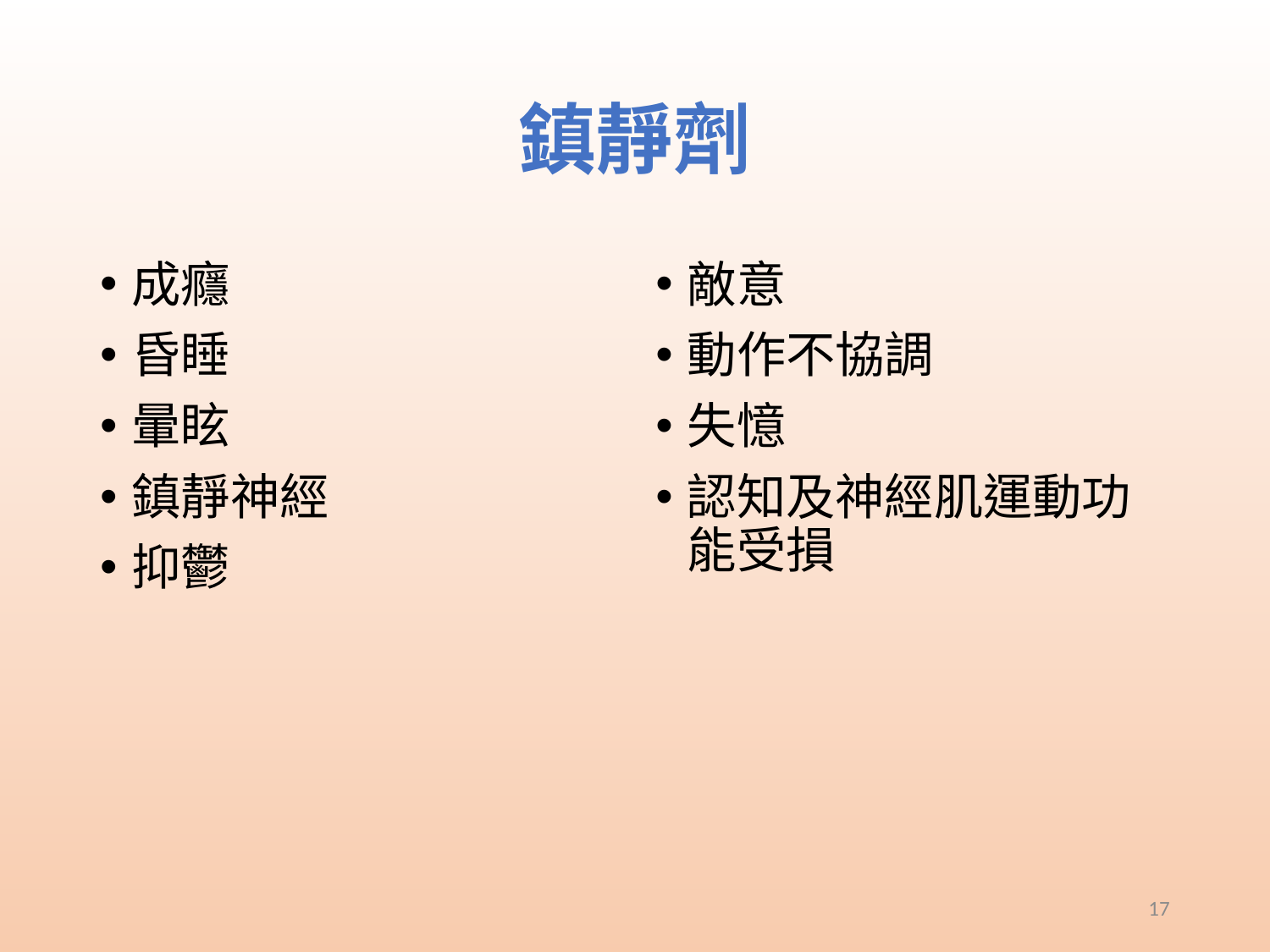

# 鎮靜劑
成癮
昏睡
暈眩
鎮靜神經
抑鬱
敵意
動作不協調
失憶
認知及神經肌運動功能受損

17